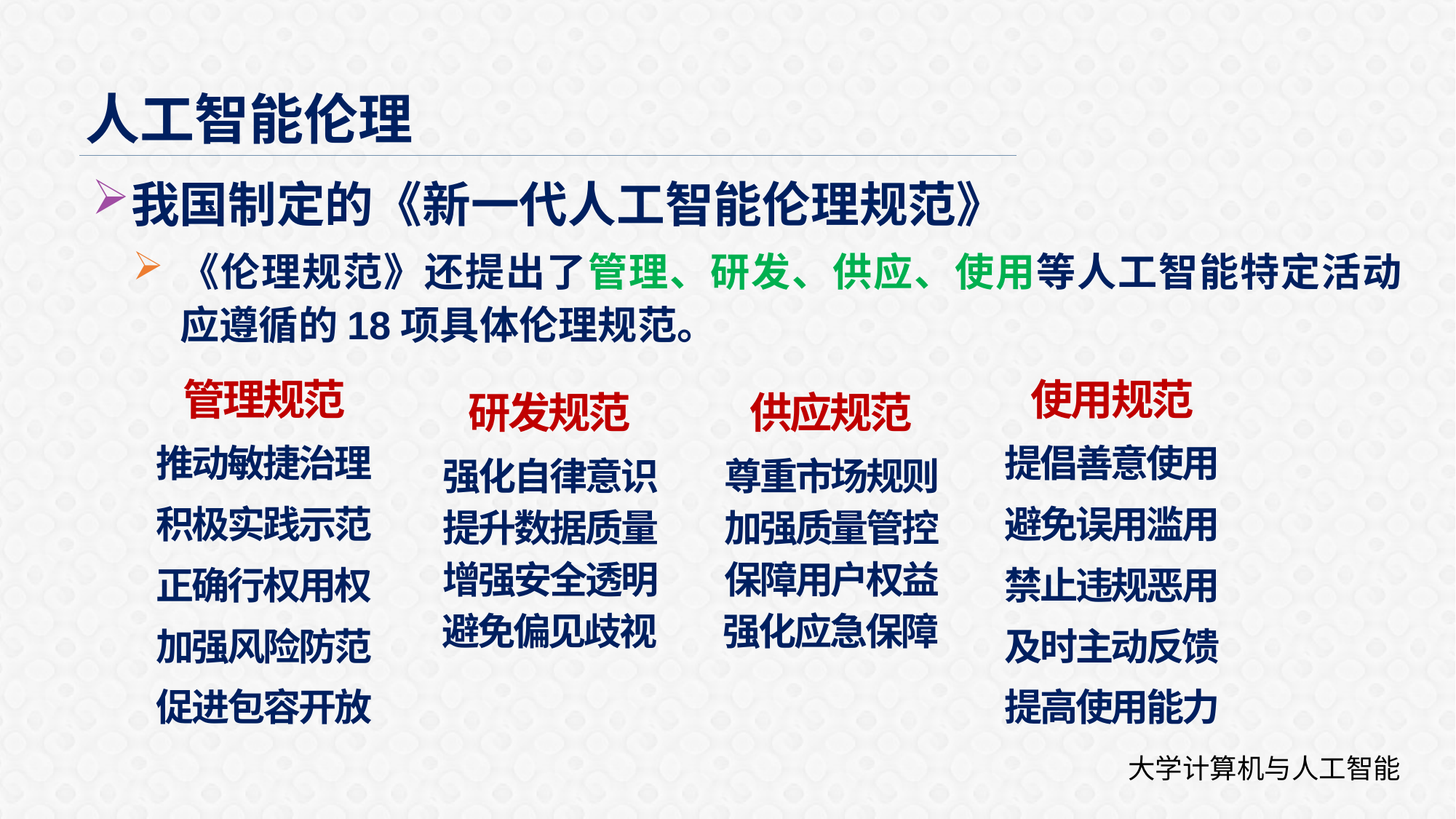

人工智能伦理
我国制定的《新一代人工智能伦理规范》
《伦理规范》还提出了管理、研发、供应、使用等人工智能特定活动应遵循的18项具体伦理规范。

管理规范
推动敏捷治理
积极实践示范
正确行权用权
加强风险防范
促进包容开放

使用规范
提倡善意使用
避免误用滥用
禁止违规恶用
及时主动反馈
提高使用能力

研发规范
强化自律意识提升数据质量增强安全透明避免偏见歧视
供应规范
尊重市场规则加强质量管控保障用户权益强化应急保障